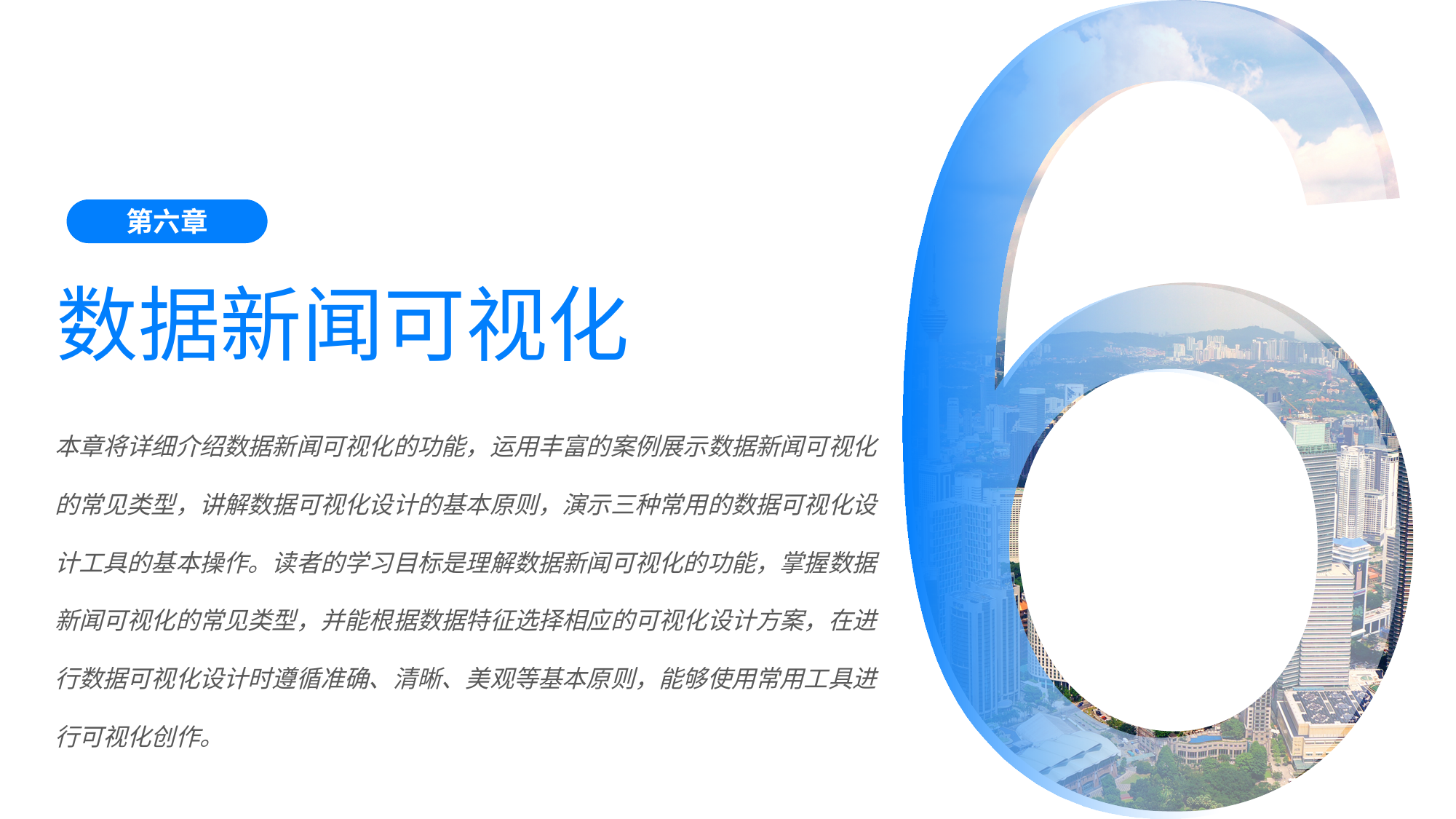

第六章
数据新闻可视化
本章将详细介绍数据新闻可视化的功能，运用丰富的案例展示数据新闻可视化的常见类型，讲解数据可视化设计的基本原则，演示三种常用的数据可视化设计工具的基本操作。读者的学习目标是理解数据新闻可视化的功能，掌握数据新闻可视化的常见类型，并能根据数据特征选择相应的可视化设计方案，在进行数据可视化设计时遵循准确、清晰、美观等基本原则，能够使用常用工具进行可视化创作。